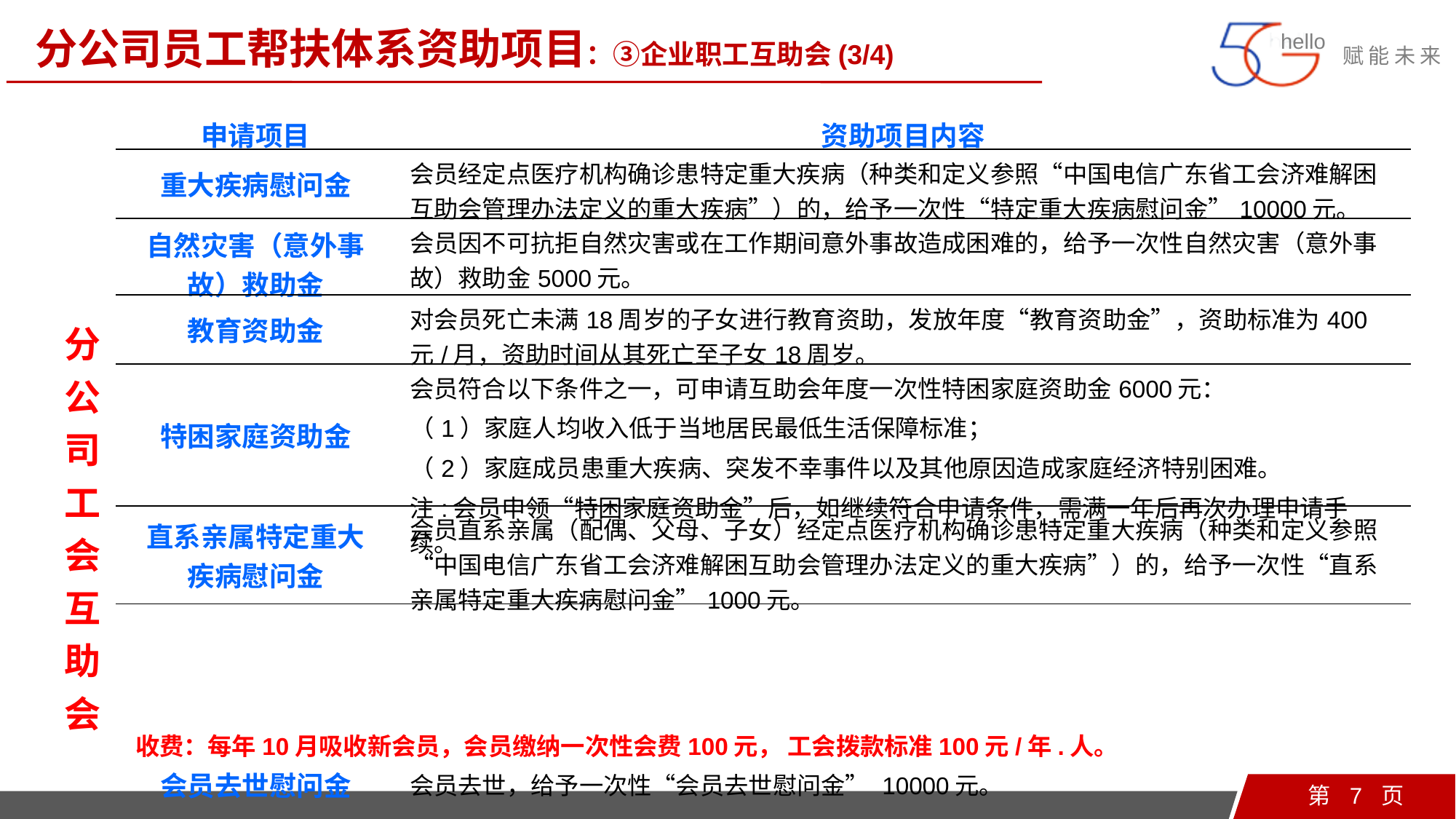

分公司员工帮扶体系资助项目：③企业职工互助会(3/4)
| 分公司工会互助会 | 申请项目 | 资助项目内容 |
| --- | --- | --- |
|  | 重大疾病慰问金 | 会员经定点医疗机构确诊患特定重大疾病（种类和定义参照“中国电信广东省工会济难解困互助会管理办法定义的重大疾病”）的，给予一次性“特定重大疾病慰问金”10000元。 |
|  | 自然灾害（意外事故）救助金 | 会员因不可抗拒自然灾害或在工作期间意外事故造成困难的，给予一次性自然灾害（意外事故）救助金5000元。 |
|  | 教育资助金 | 对会员死亡未满18周岁的子女进行教育资助，发放年度“教育资助金”，资助标准为400元/月，资助时间从其死亡至子女18周岁。 |
|  | 特困家庭资助金 | 会员符合以下条件之一，可申请互助会年度一次性特困家庭资助金6000元： （1）家庭人均收入低于当地居民最低生活保障标准； （2）家庭成员患重大疾病、突发不幸事件以及其他原因造成家庭经济特别困难。 注:会员申领“特困家庭资助金”后，如继续符合申请条件，需满一年后再次办理申请手续。 |
|  | 直系亲属特定重大 疾病慰问金 | 会员直系亲属（配偶、父母、子女）经定点医疗机构确诊患特定重大疾病（种类和定义参照“中国电信广东省工会济难解困互助会管理办法定义的重大疾病”）的，给予一次性“直系亲属特定重大疾病慰问金”1000元。 |
|  | 会员去世慰问金 | 会员去世，给予一次性“会员去世慰问金” 10000元。 |
|  | 会员退休 | 给予一次性“会员退休补助金”3000元。 |
 收费：每年10月吸收新会员，会员缴纳一次性会费100元， 工会拨款标准100元/年.人。